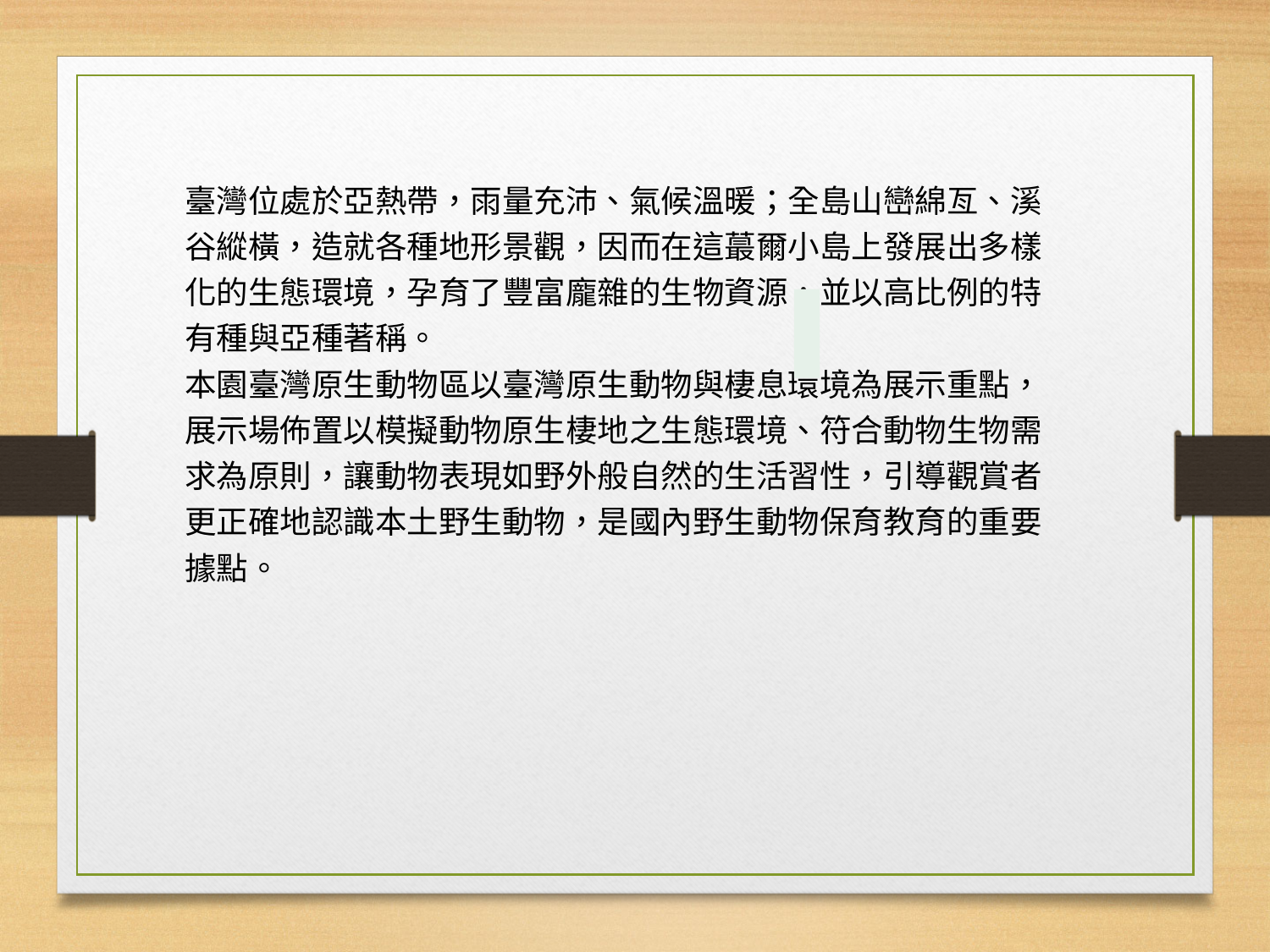

|  |  |
| --- | --- |
| 臺灣位處於亞熱帶，雨量充沛、氣候溫暖；全島山巒綿亙、溪谷縱橫，造就各種地形景觀，因而在這蕞爾小島上發展出多樣化的生態環境，孕育了豐富龐雜的生物資源，並以高比例的特有種與亞種著稱。 本園臺灣原生動物區以臺灣原生動物與棲息環境為展示重點，展示場佈置以模擬動物原生棲地之生態環境、符合動物生物需求為原則，讓動物表現如野外般自然的生活習性，引導觀賞者更正確地認識本土野生動物，是國內野生動物保育教育的重要據點。 |  |